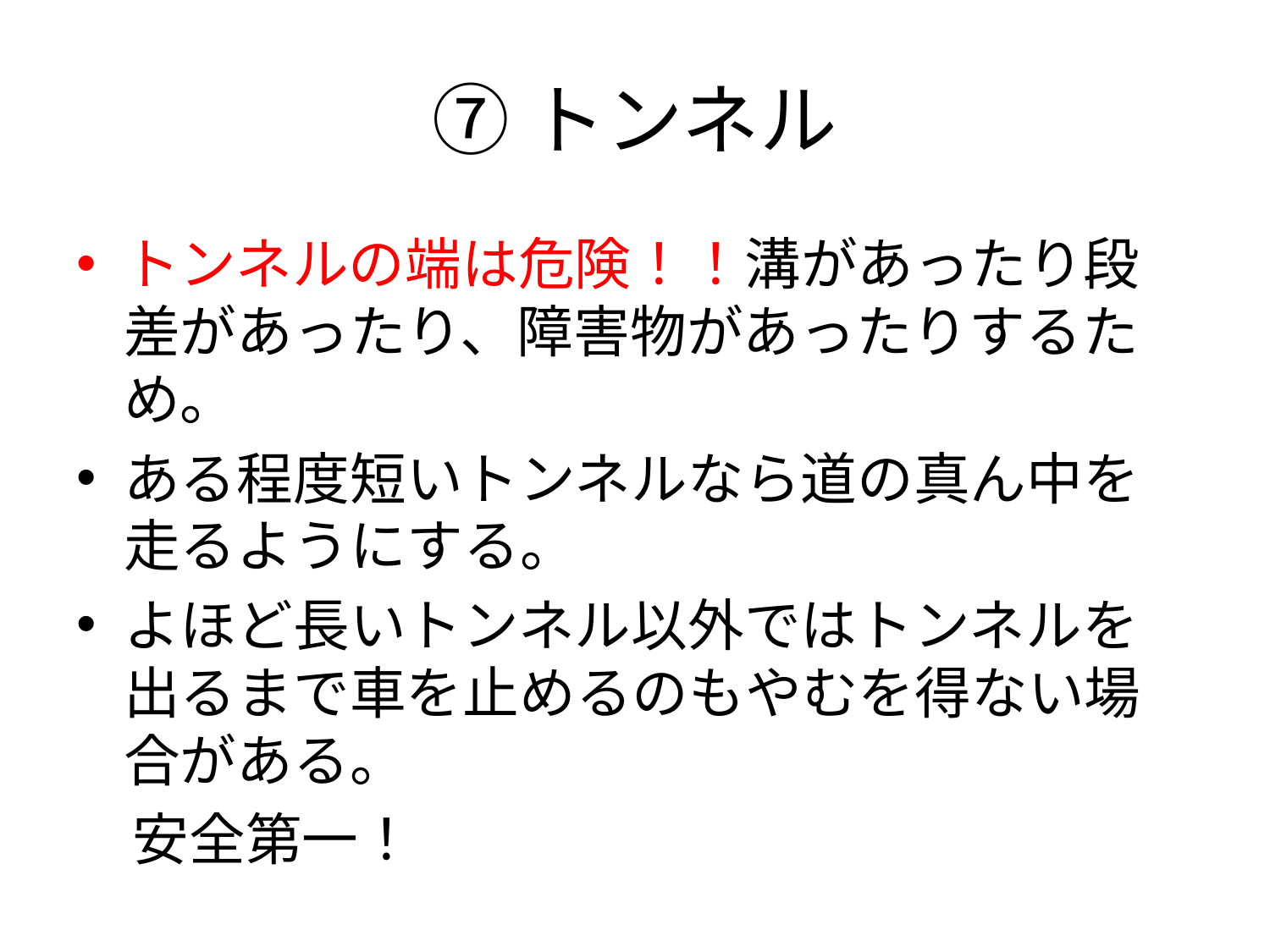

# ⑦トンネル
トンネルの端は危険！！溝があったり段差があったり、障害物があったりするため。
ある程度短いトンネルなら道の真ん中を走るようにする。
よほど長いトンネル以外ではトンネルを出るまで車を止めるのもやむを得ない場合がある。
　安全第一！